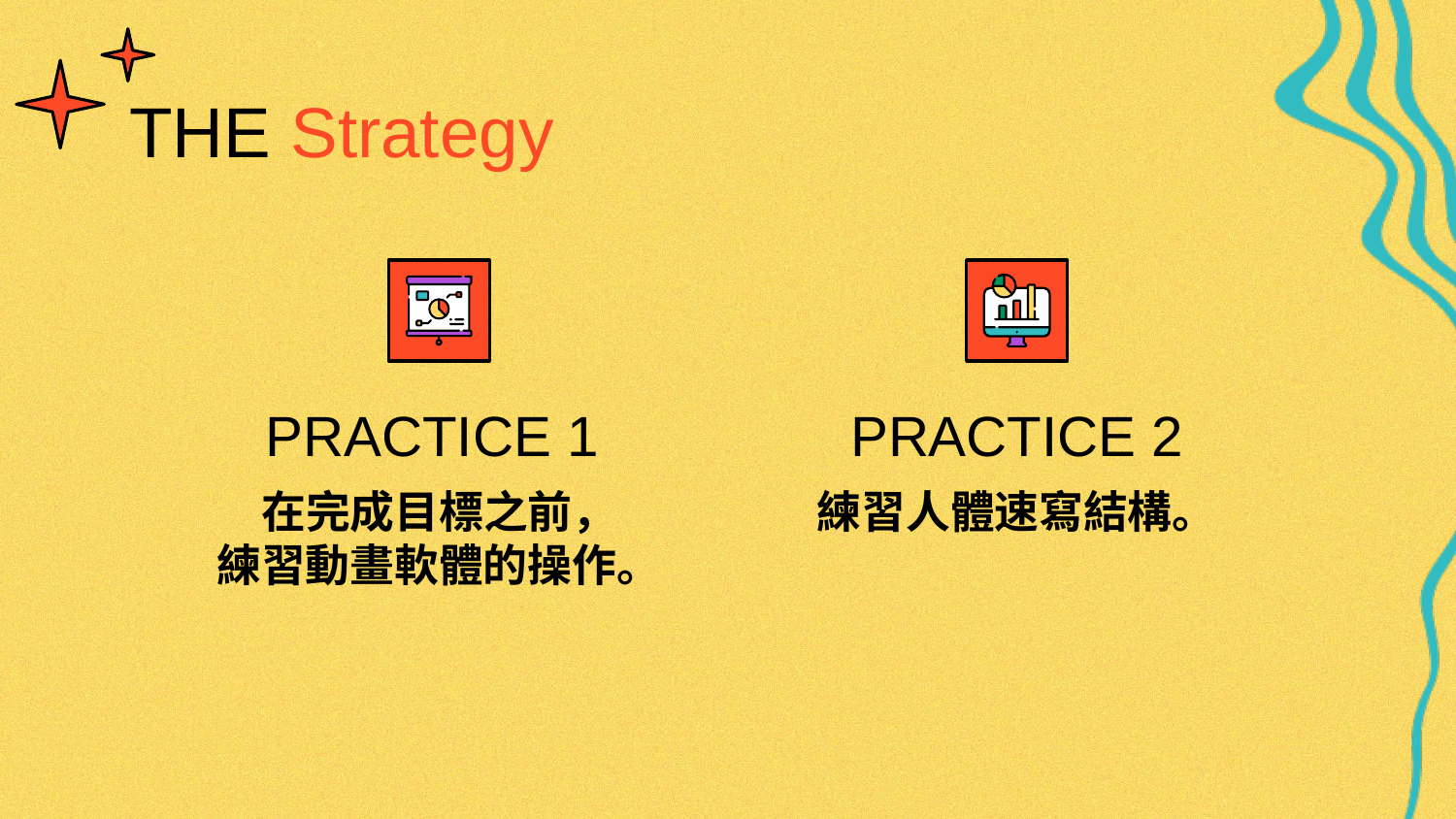

THE Strategy

# PRACTICE 1
PRACTICE 2
在完成目標之前，
練習動畫軟體的操作。
練習人體速寫結構。